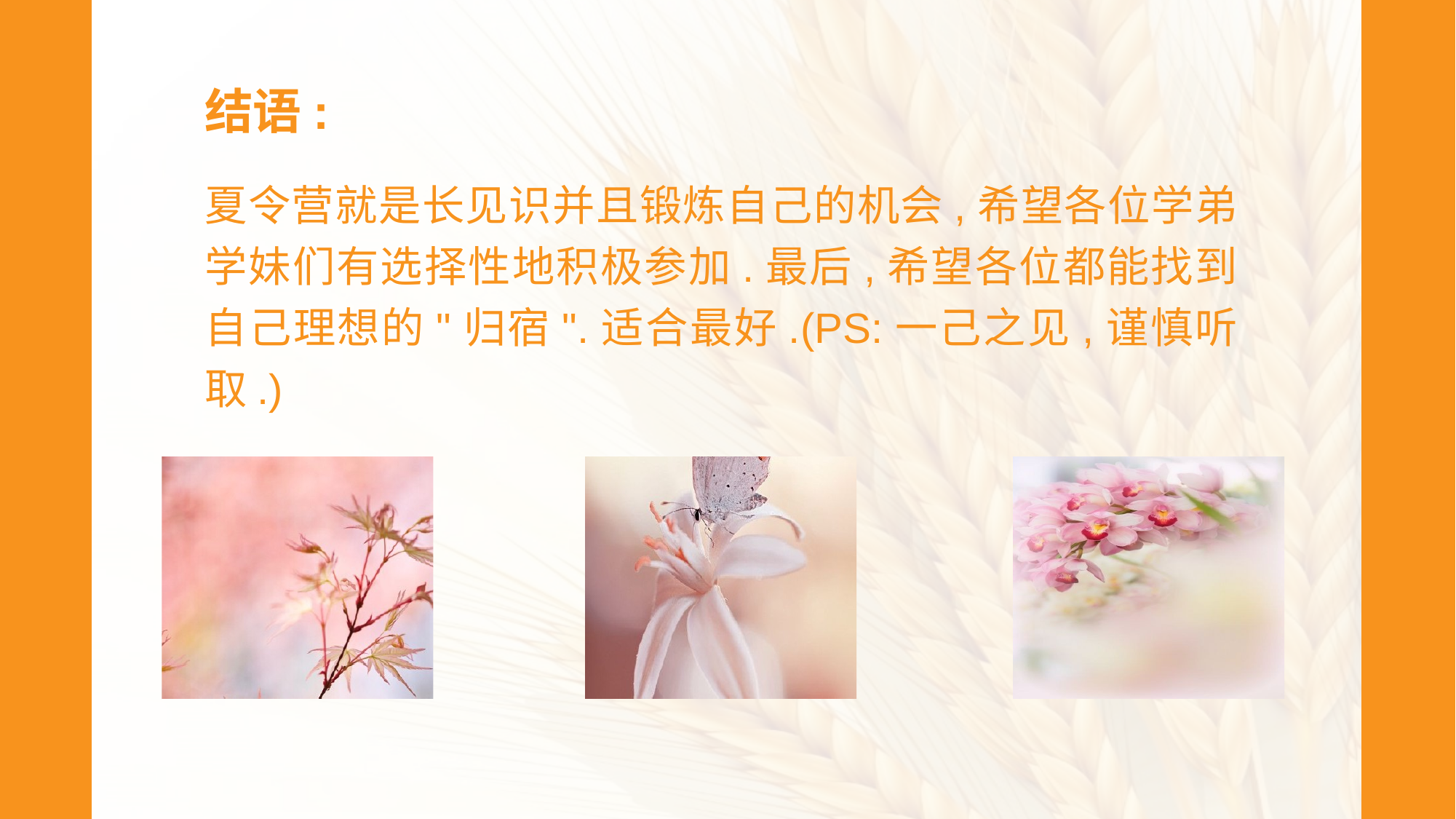

结语:
夏令营就是长见识并且锻炼自己的机会,希望各位学弟学妹们有选择性地积极参加.最后,希望各位都能找到自己理想的"归宿".适合最好.(PS:一己之见,谨慎听取.)